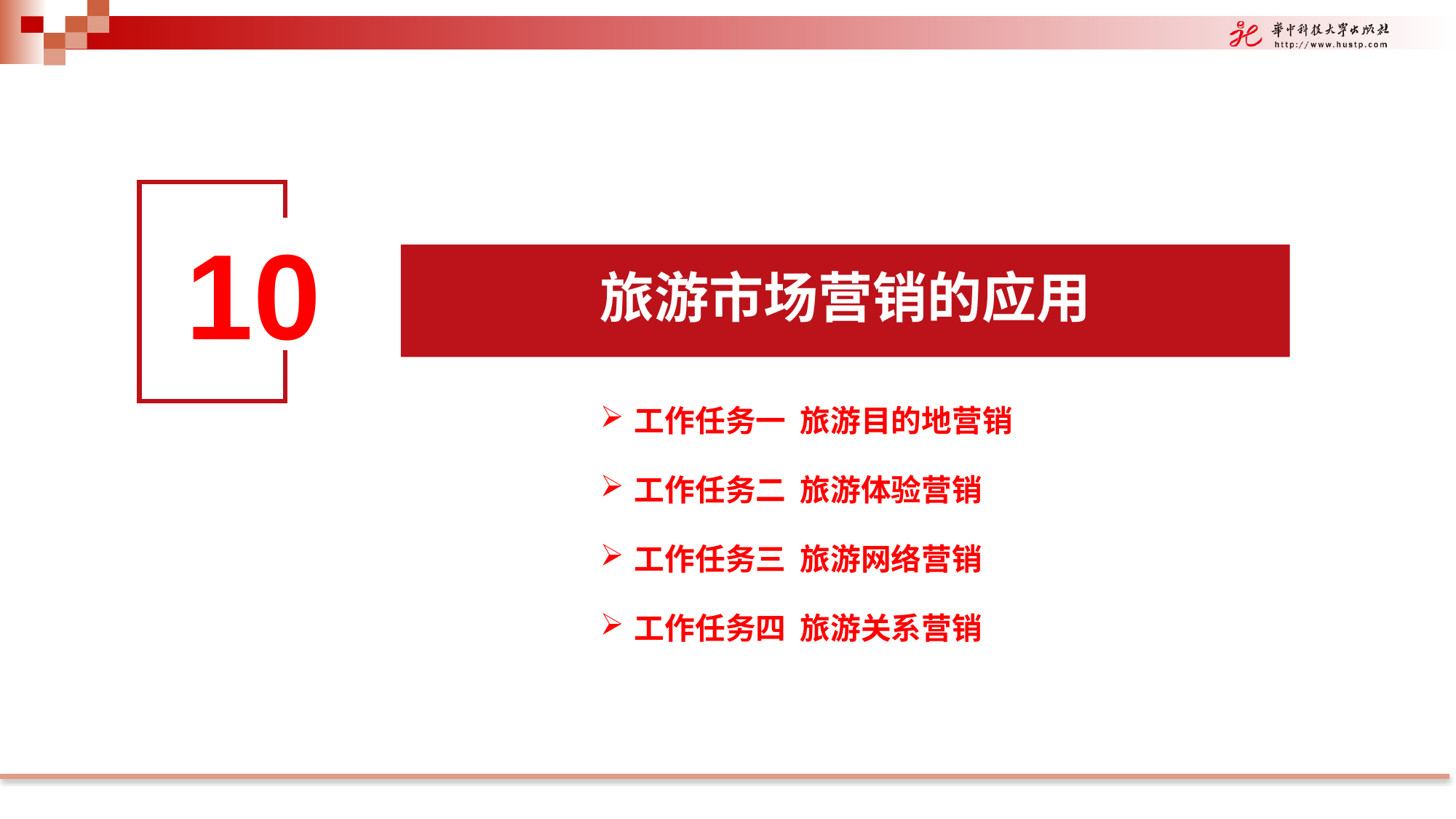

10

旅游市场营销的应用
工作任务一  旅游目的地营销
工作任务二  旅游体验营销
工作任务三  旅游网络营销
工作任务四  旅游关系营销